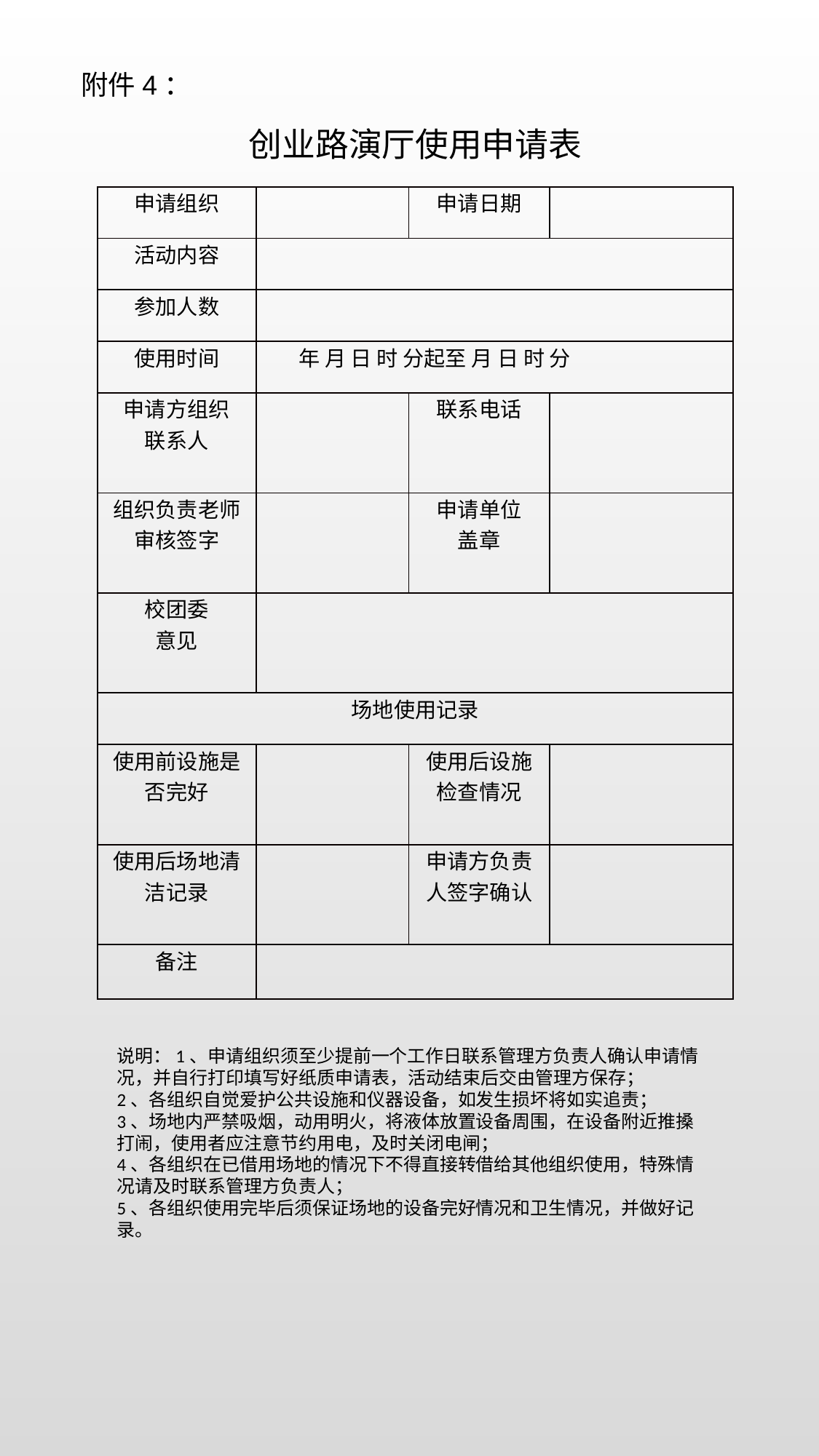

附件4：
创业路演厅使用申请表
| 申请组织 |  | 申请日期 |  |
| --- | --- | --- | --- |
| 活动内容 |  |  |  |
| 参加人数 |  |  |  |
| 使用时间 | 年 月 日 时 分起至 月 日 时 分 |  |  |
| 申请方组织 联系人 |  | 联系电话 |  |
| 组织负责老师审核签字 |  | 申请单位 盖章 |  |
| 校团委 意见 |  |  |  |
| 场地使用记录 |  |  |  |
| 使用前设施是否完好 |  | 使用后设施检查情况 |  |
| 使用后场地清洁记录 |  | 申请方负责人签字确认 |  |
| 备注 |  |  |  |
说明：1、申请组织须至少提前一个工作日联系管理方负责人确认申请情况，并自行打印填写好纸质申请表，活动结束后交由管理方保存；2、各组织自觉爱护公共设施和仪器设备，如发生损坏将如实追责；3、场地内严禁吸烟，动用明火，将液体放置设备周围，在设备附近推搡打闹，使用者应注意节约用电，及时关闭电闸；4、各组织在已借用场地的情况下不得直接转借给其他组织使用，特殊情况请及时联系管理方负责人；5、各组织使用完毕后须保证场地的设备完好情况和卫生情况，并做好记录。